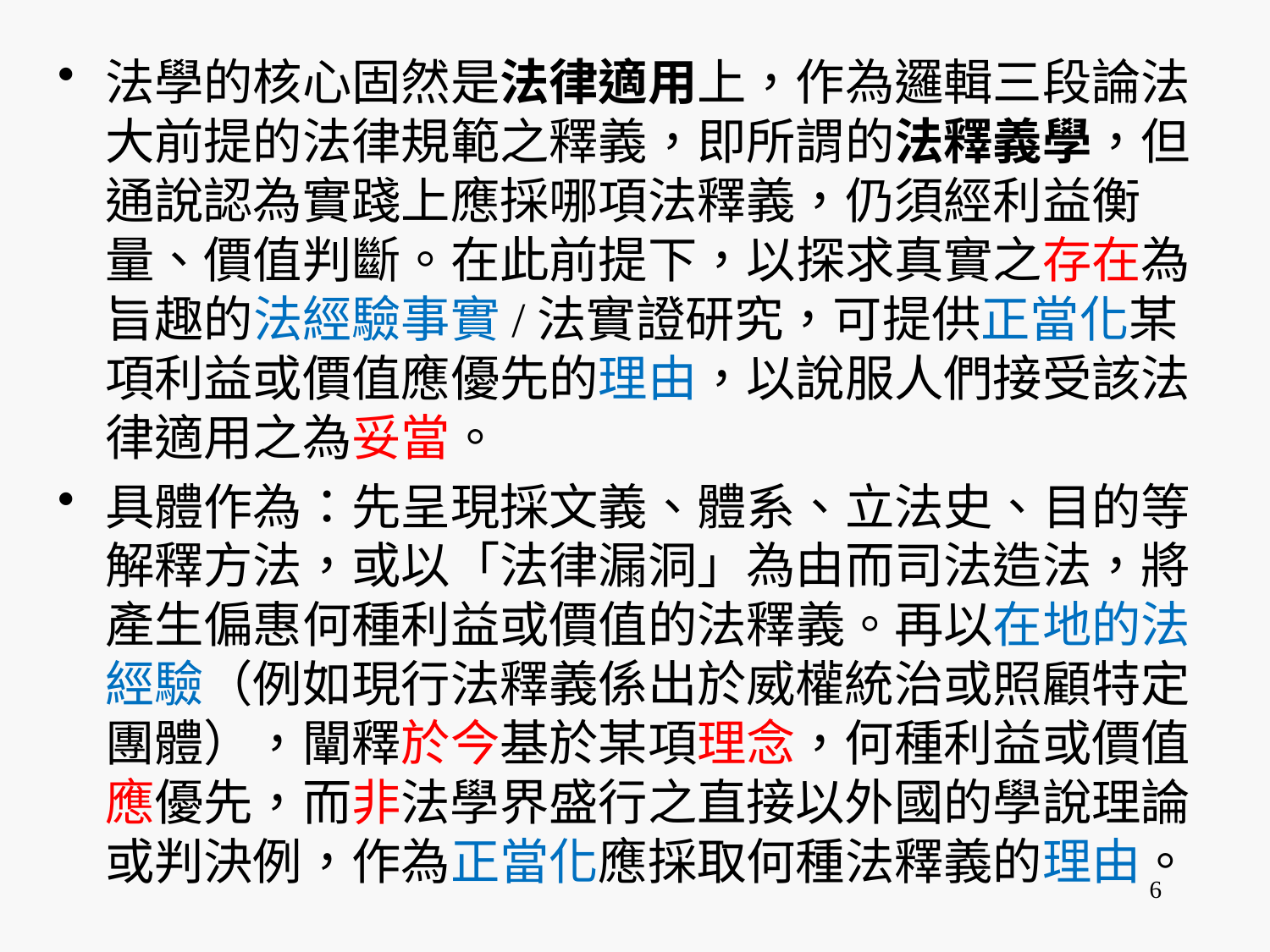

#
法學的核心固然是法律適用上，作為邏輯三段論法大前提的法律規範之釋義，即所謂的法釋義學，但通說認為實踐上應採哪項法釋義，仍須經利益衡量、價值判斷。在此前提下，以探求真實之存在為旨趣的法經驗事實/法實證研究，可提供正當化某項利益或價值應優先的理由，以說服人們接受該法律適用之為妥當。
具體作為：先呈現採文義、體系、立法史、目的等解釋方法，或以「法律漏洞」為由而司法造法，將產生偏惠何種利益或價值的法釋義。再以在地的法經驗（例如現行法釋義係出於威權統治或照顧特定團體），闡釋於今基於某項理念，何種利益或價值應優先，而非法學界盛行之直接以外國的學說理論或判決例，作為正當化應採取何種法釋義的理由。

6